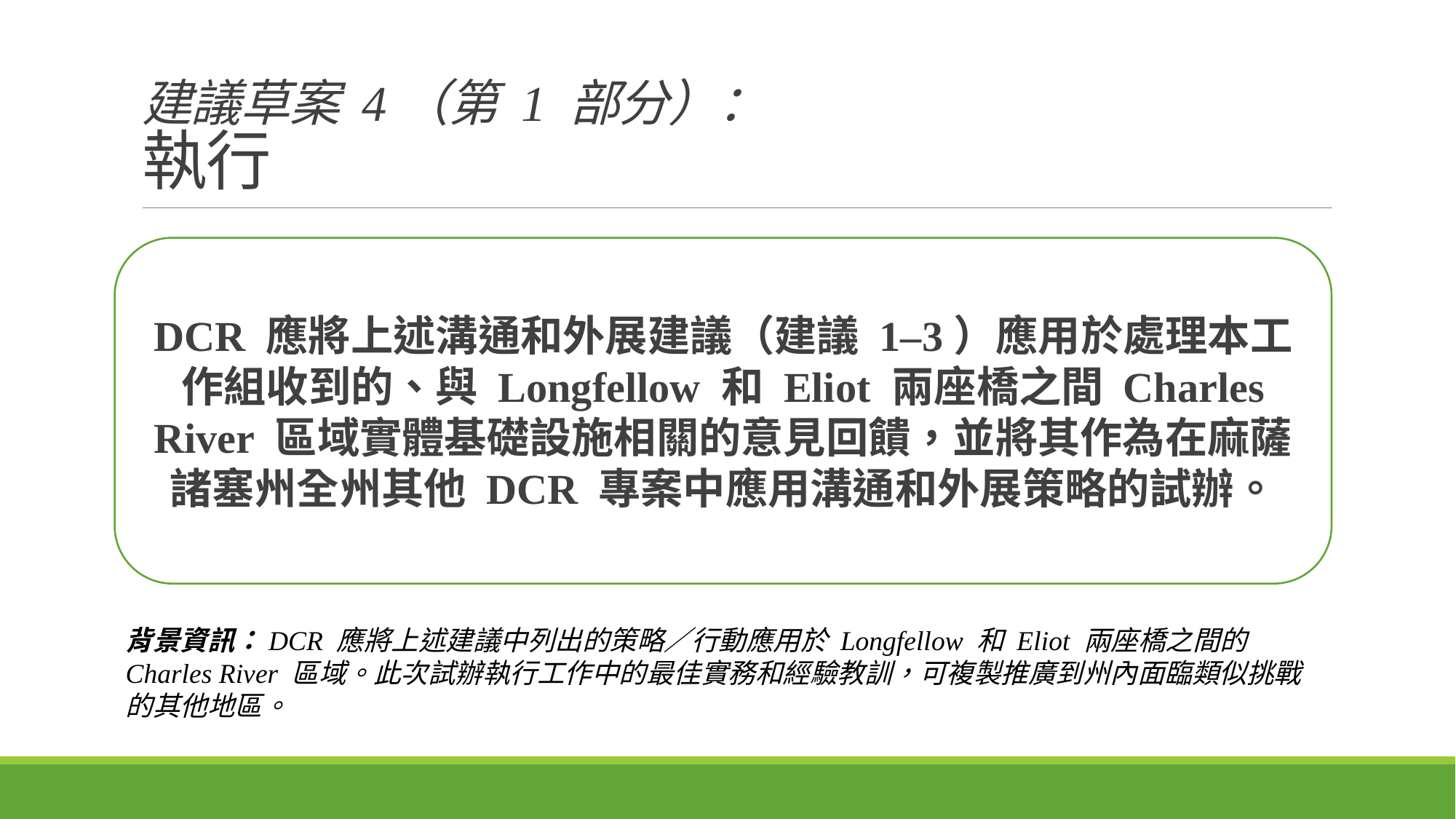

建議草案 4（第 1 部分）：
執行
DCR 應將上述溝通和外展建議（建議 1–3）應用於處理本工作組收到的、與 Longfellow 和 Eliot 兩座橋之間 Charles River 區域實體基礎設施相關的意見回饋，並將其作為在麻薩諸塞州全州其他 DCR 專案中應用溝通和外展策略的試辦。
背景資訊：DCR 應將上述建議中列出的策略／行動應用於 Longfellow 和 Eliot 兩座橋之間的 Charles River 區域。此次試辦執行工作中的最佳實務和經驗教訓，可複製推廣到州內面臨類似挑戰的其他地區。